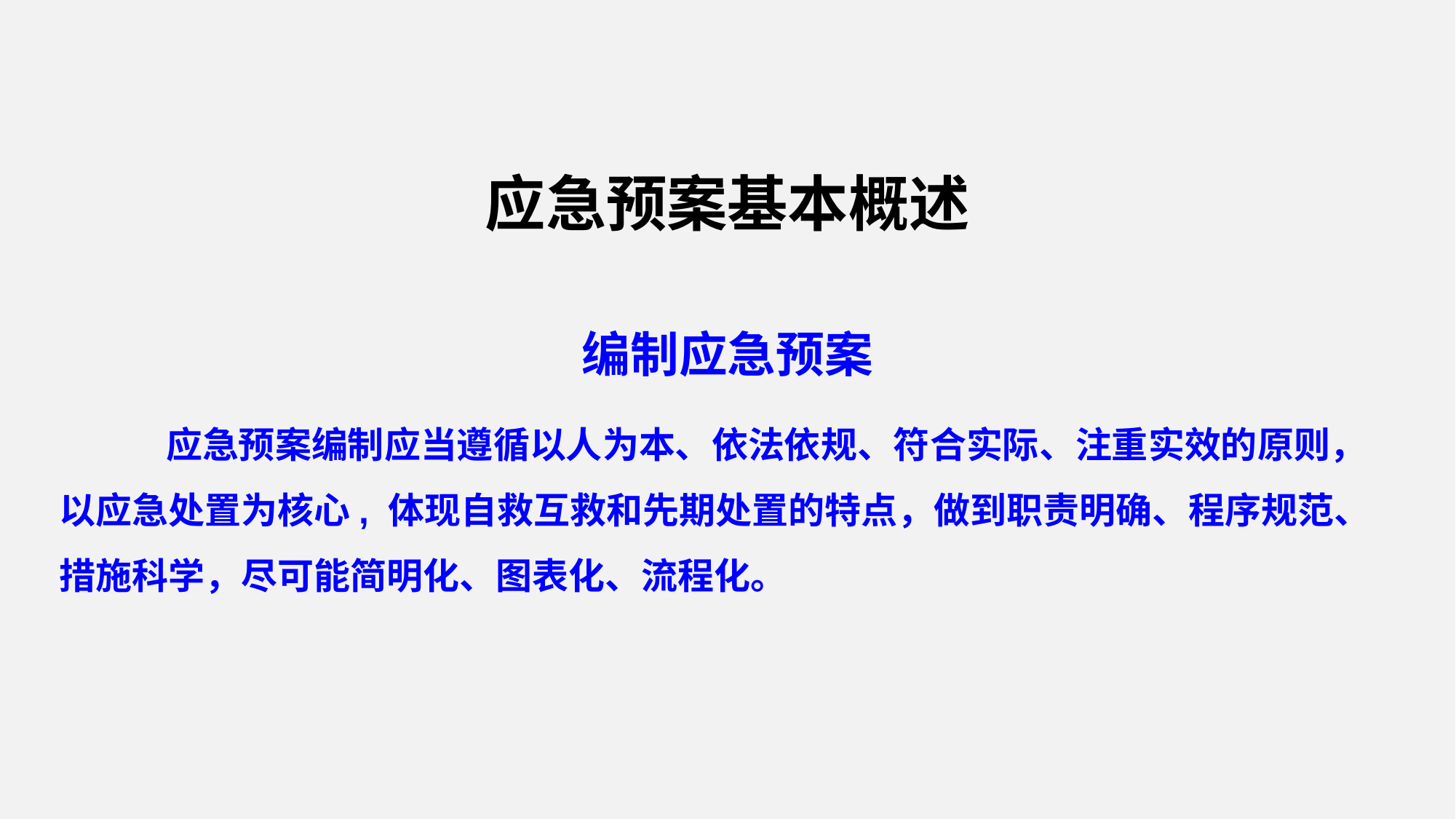

应急预案基本概述
编制应急预案
            应急预案编制应当遵循以人为本、依法依规、符合实际、注重实效的原则，以应急处置为核心, 体现自救互救和先期处置的特点，做到职责明确、程序规范、措施科学，尽可能简明化、图表化、流程化。